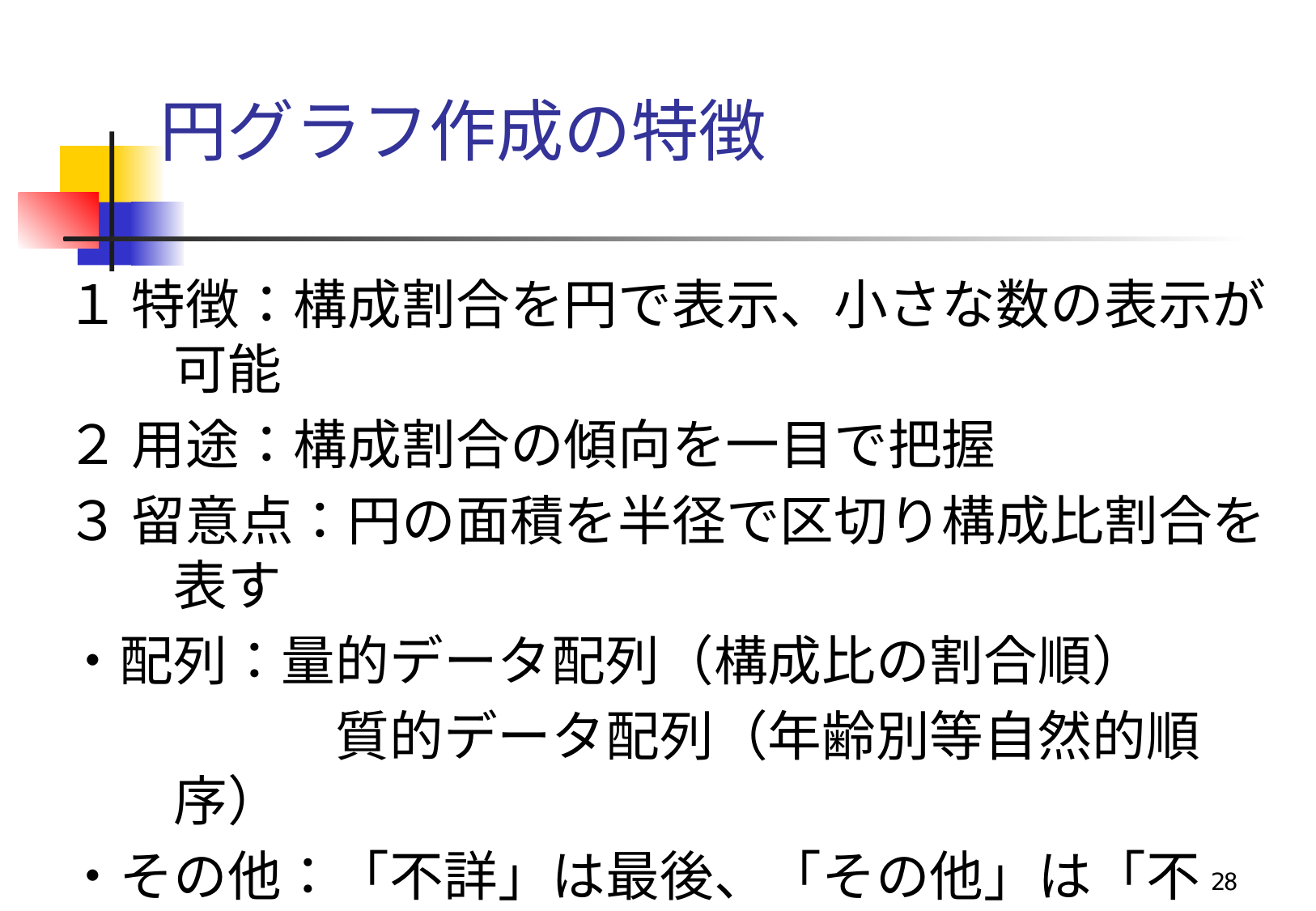

# 円グラフ作成の特徴
１ 特徴：構成割合を円で表示、小さな数の表示が可能
２ 用途：構成割合の傾向を一目で把握
３ 留意点：円の面積を半径で区切り構成比割合を表す
・配列：量的データ配列（構成比の割合順）
　　　　　質的データ配列（年齢別等自然的順序）
・その他：「不詳」は最後、「その他」は「不詳」直前
　　　　　　構成は、７区分まで

28